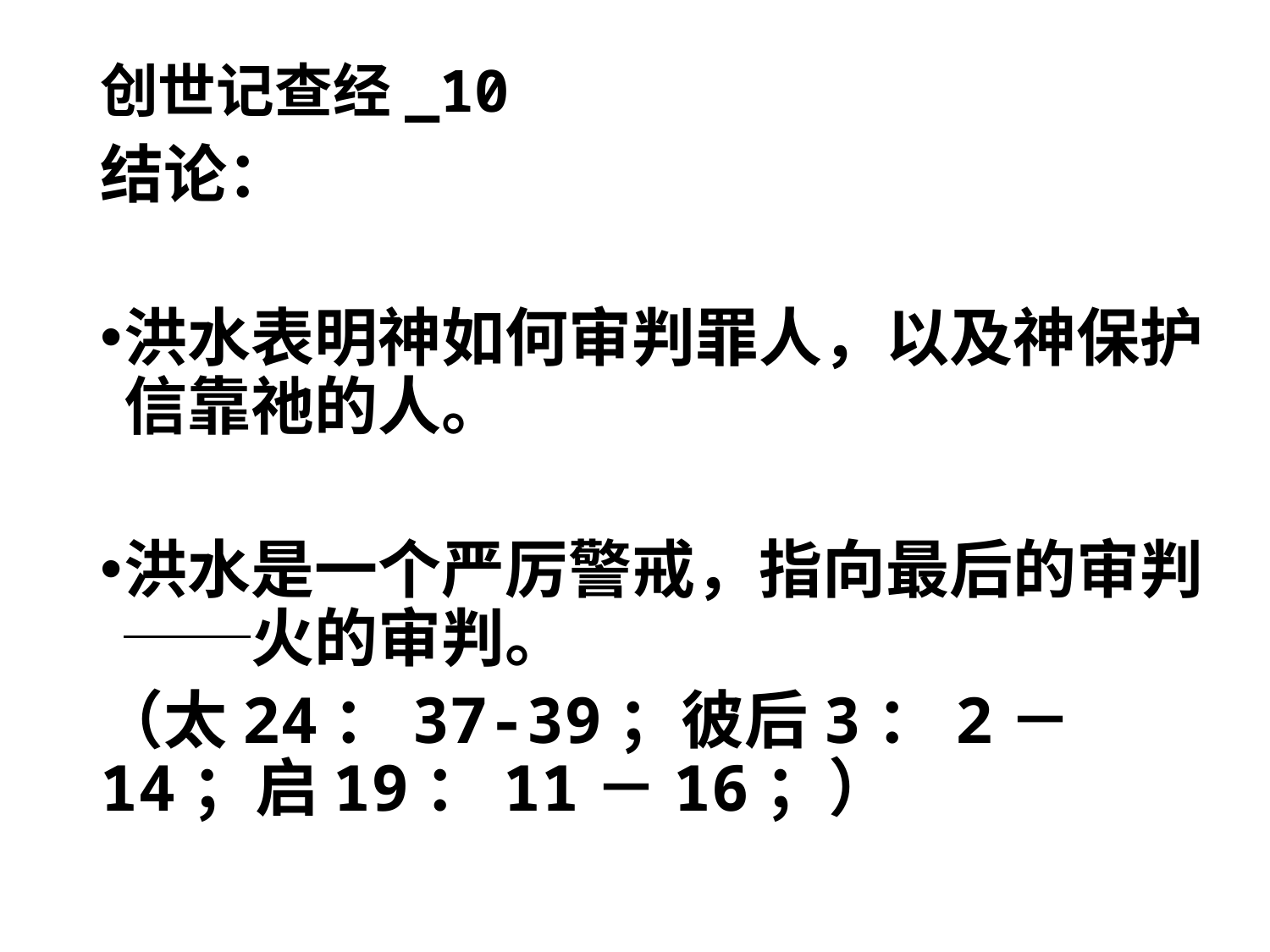

# 创世记查经_10
结论：

洪水表明神如何审判罪人，以及神保护信靠祂的人。

洪水是一个严厉警戒，指向最后的审判──火的审判。
（太24：37-39；彼后3：2－14；启19：11－16；）